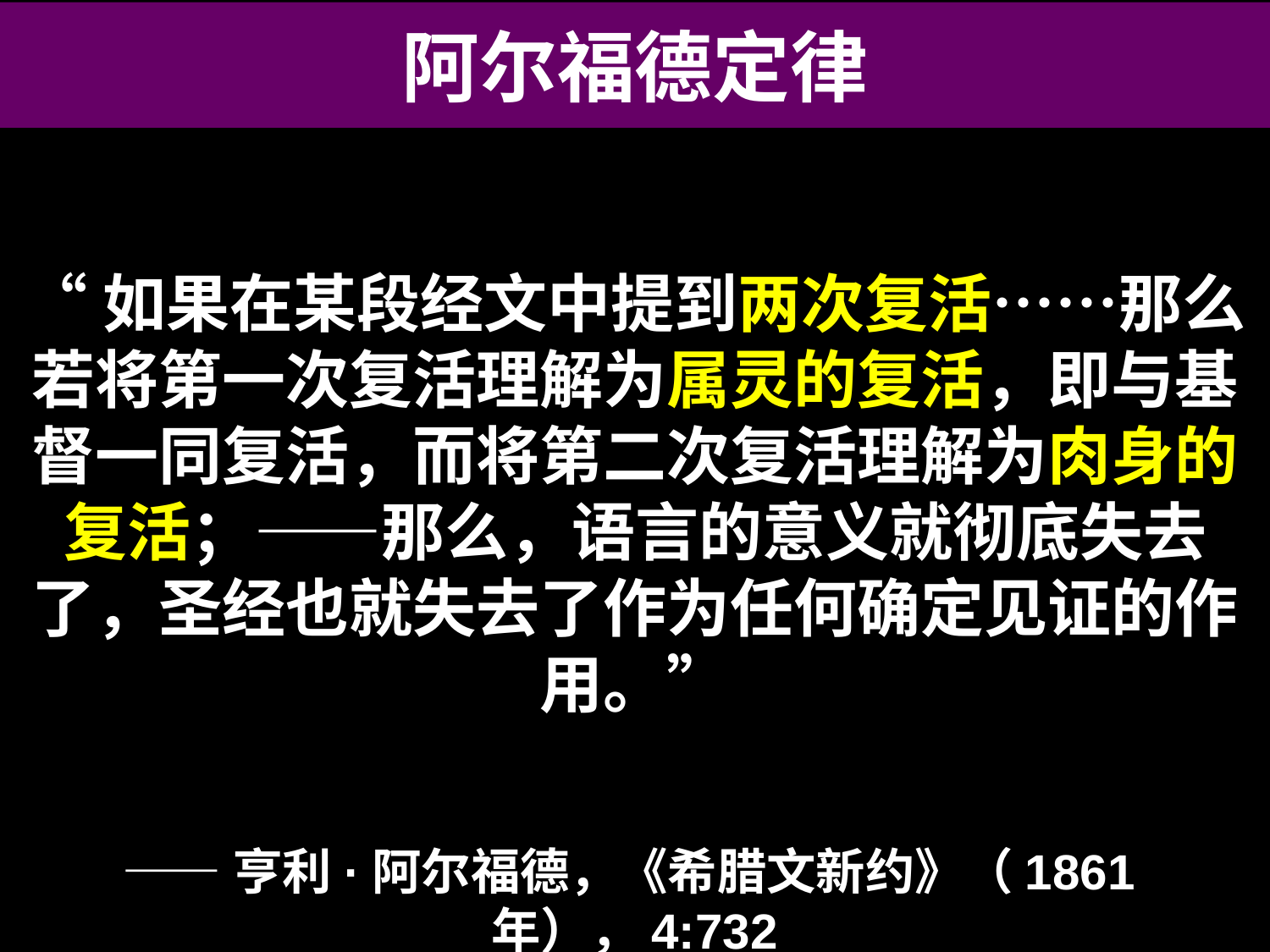

# 阿尔福德定律
“如果在某段经文中提到两次复活……那么若将第一次复活理解为属灵的复活，即与基督一同复活，而将第二次复活理解为肉身的复活；——那么，语言的意义就彻底失去了，圣经也就失去了作为任何确定见证的作用。”
——亨利·阿尔福德，《希腊文新约》（1861年），4:732